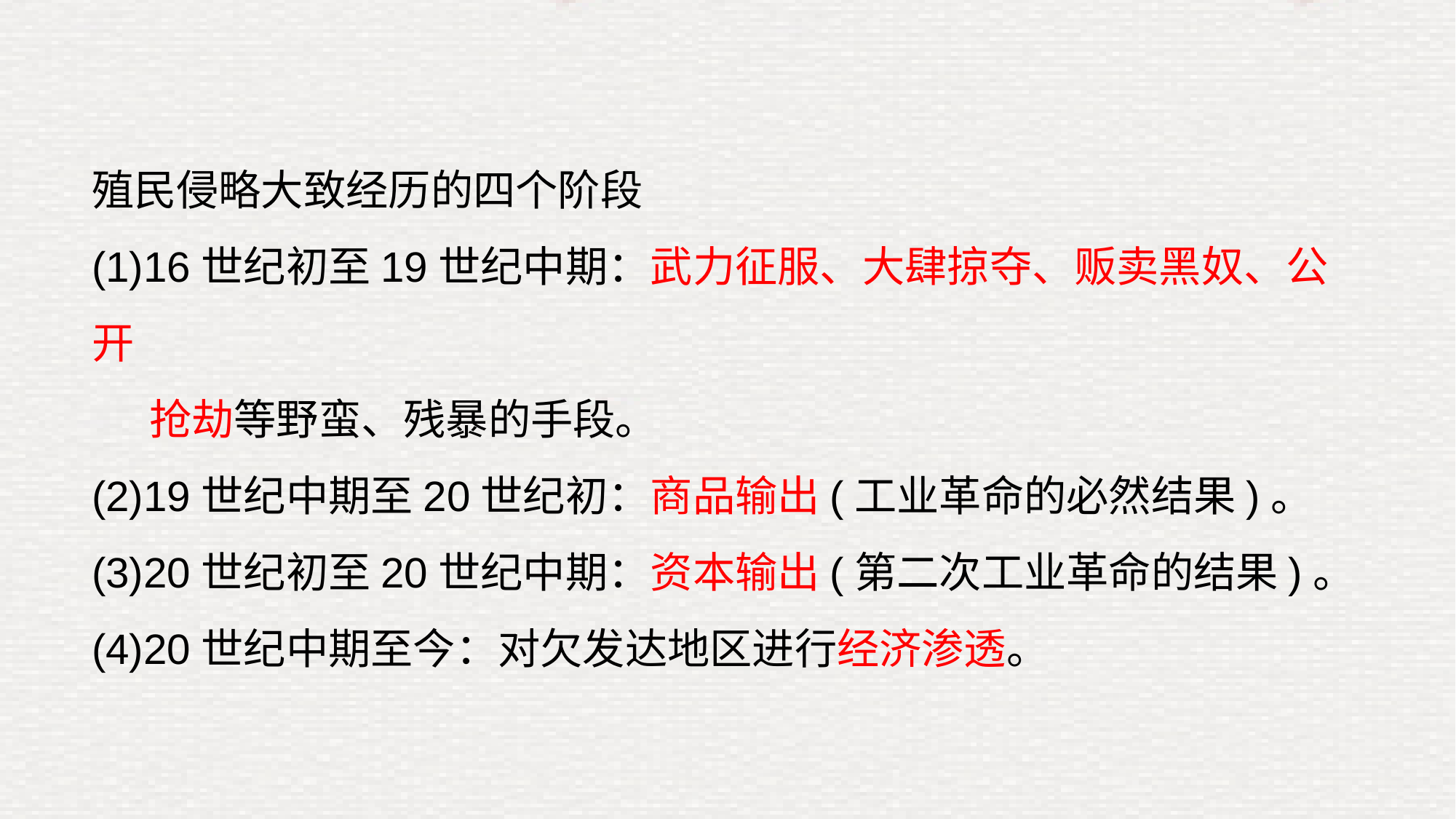

殖民侵略大致经历的四个阶段
(1)16世纪初至19世纪中期：武力征服、大肆掠夺、贩卖黑奴、公开
     抢劫等野蛮、残暴的手段。
(2)19世纪中期至20世纪初：商品输出(工业革命的必然结果)。
(3)20世纪初至20世纪中期：资本输出(第二次工业革命的结果)。
(4)20世纪中期至今：对欠发达地区进行经济渗透。